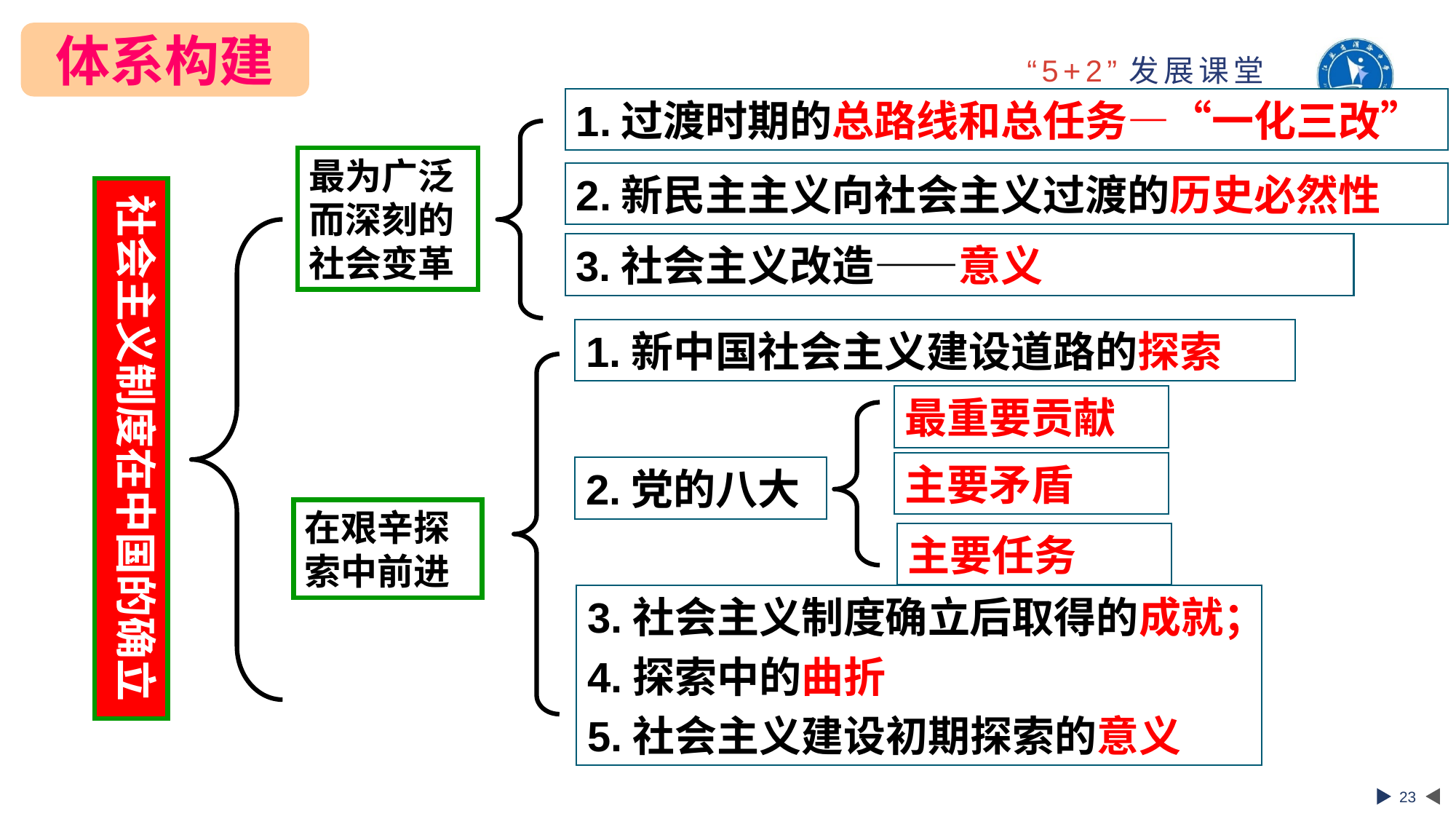

体系构建
1.过渡时期的总路线和总任务—“一化三改”

最为广泛而深刻的社会变革
2.新民主主义向社会主义过渡的历史必然性
社会主义制度在中国的确立

3.社会主义改造——意义
1.新中国社会主义建设道路的探索

最重要贡献

主要矛盾
2.党的八大
在艰辛探索中前进
主要任务
3.社会主义制度确立后取得的成就；
4.探索中的曲折
5.社会主义建设初期探索的意义